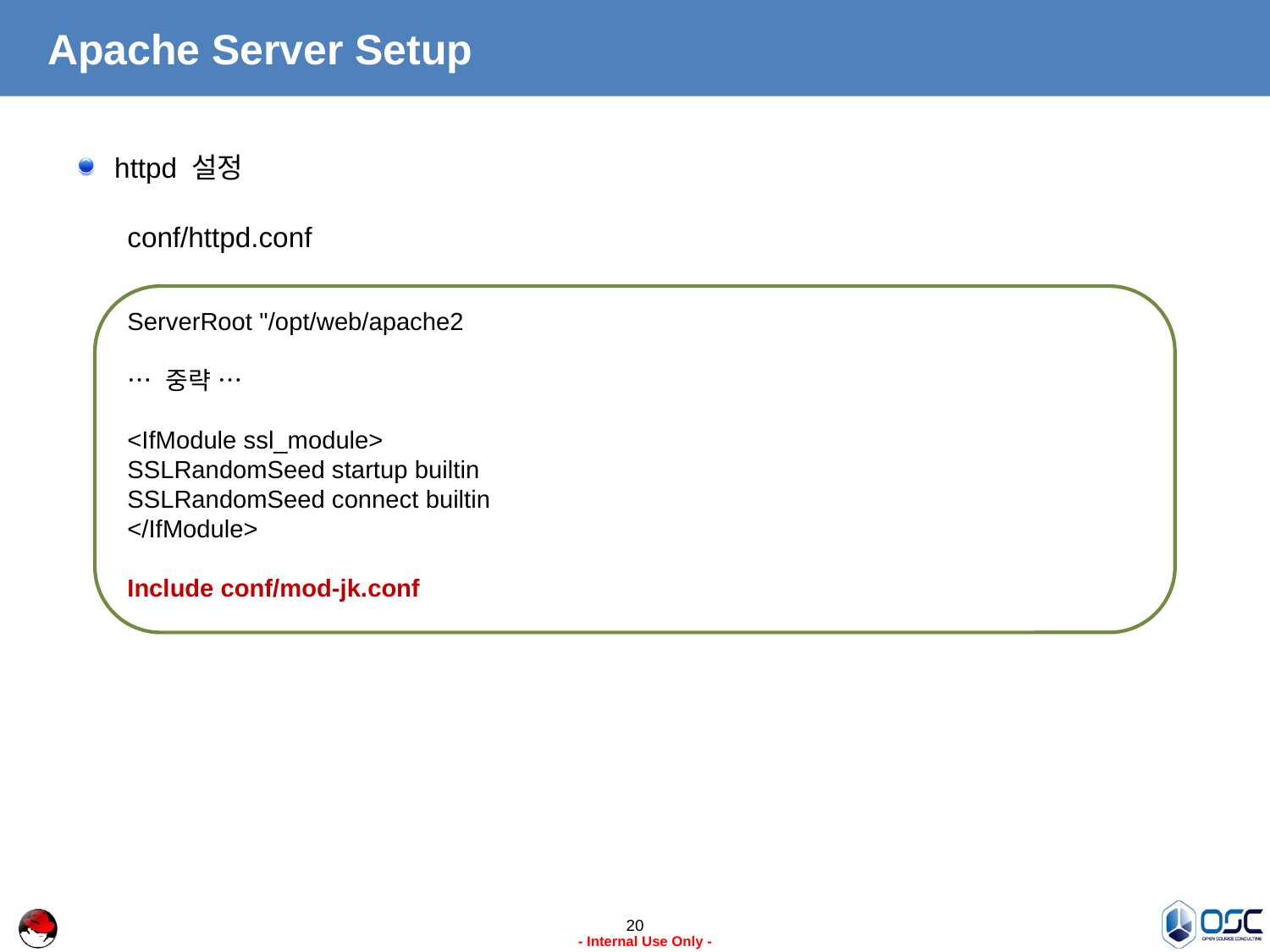

# Apache Server Setup
httpd 설정
conf/httpd.conf

ServerRoot "/opt/web/apache2

… 중략 …

<IfModule ssl_module>
SSLRandomSeed startup builtin
SSLRandomSeed connect builtin
</IfModule>

Include conf/mod-jk.conf